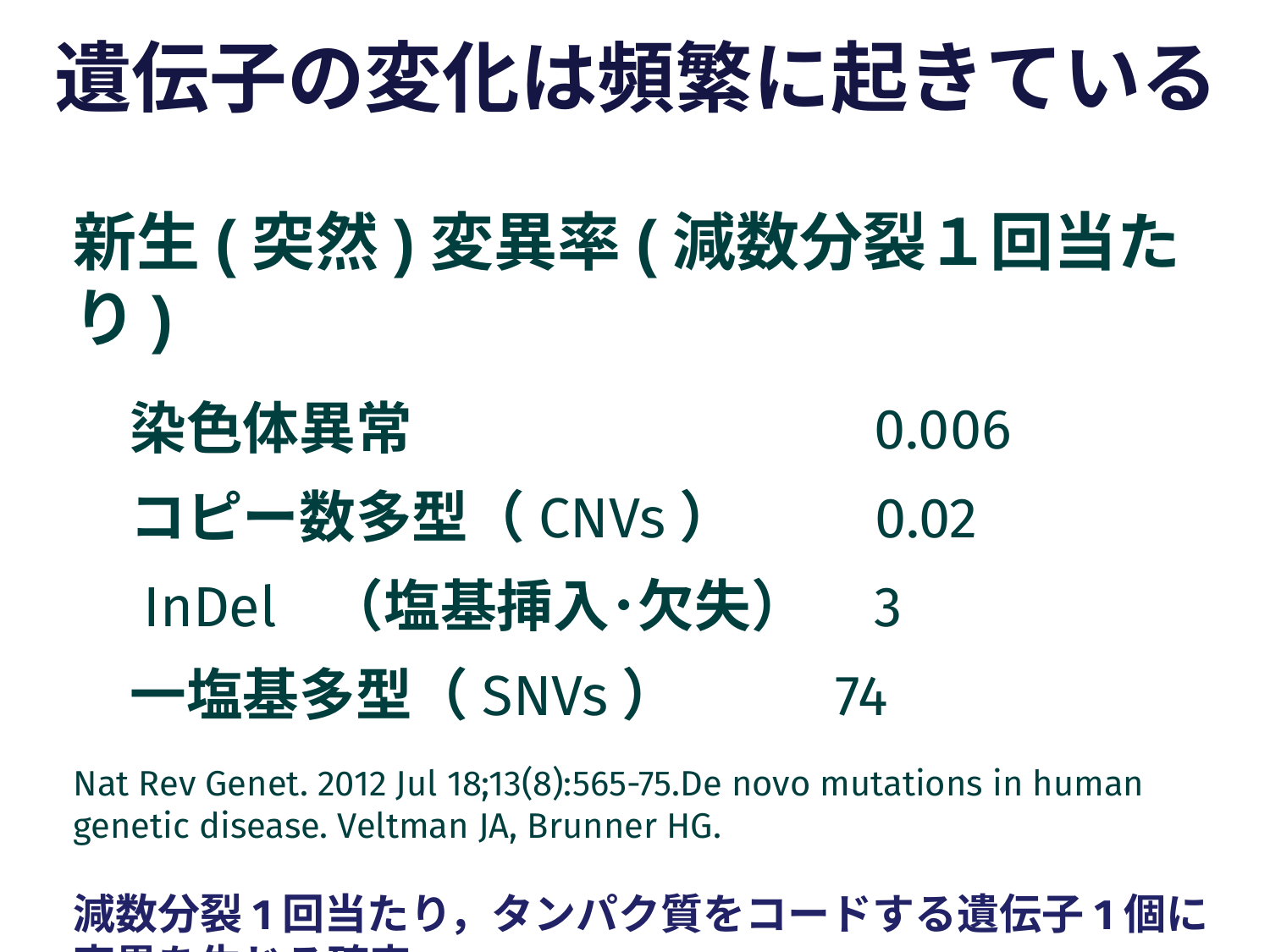

遺伝子の変化は頻繁に起きている
新生(突然)変異率(減数分裂１回当たり)

　染色体異常				  0.006

　コピー数多型（CNVs）	  0.02

　InDel	（塩基挿入･欠失）	  3

　一塩基多型（SNVs）		74

Nat Rev Genet. 2012 Jul 18;13(8):565-75.De novo mutations in human genetic disease. Veltman JA, Brunner HG.

減数分裂1回当たり，タンパク質をコードする遺伝子1個に変異を生じる確率